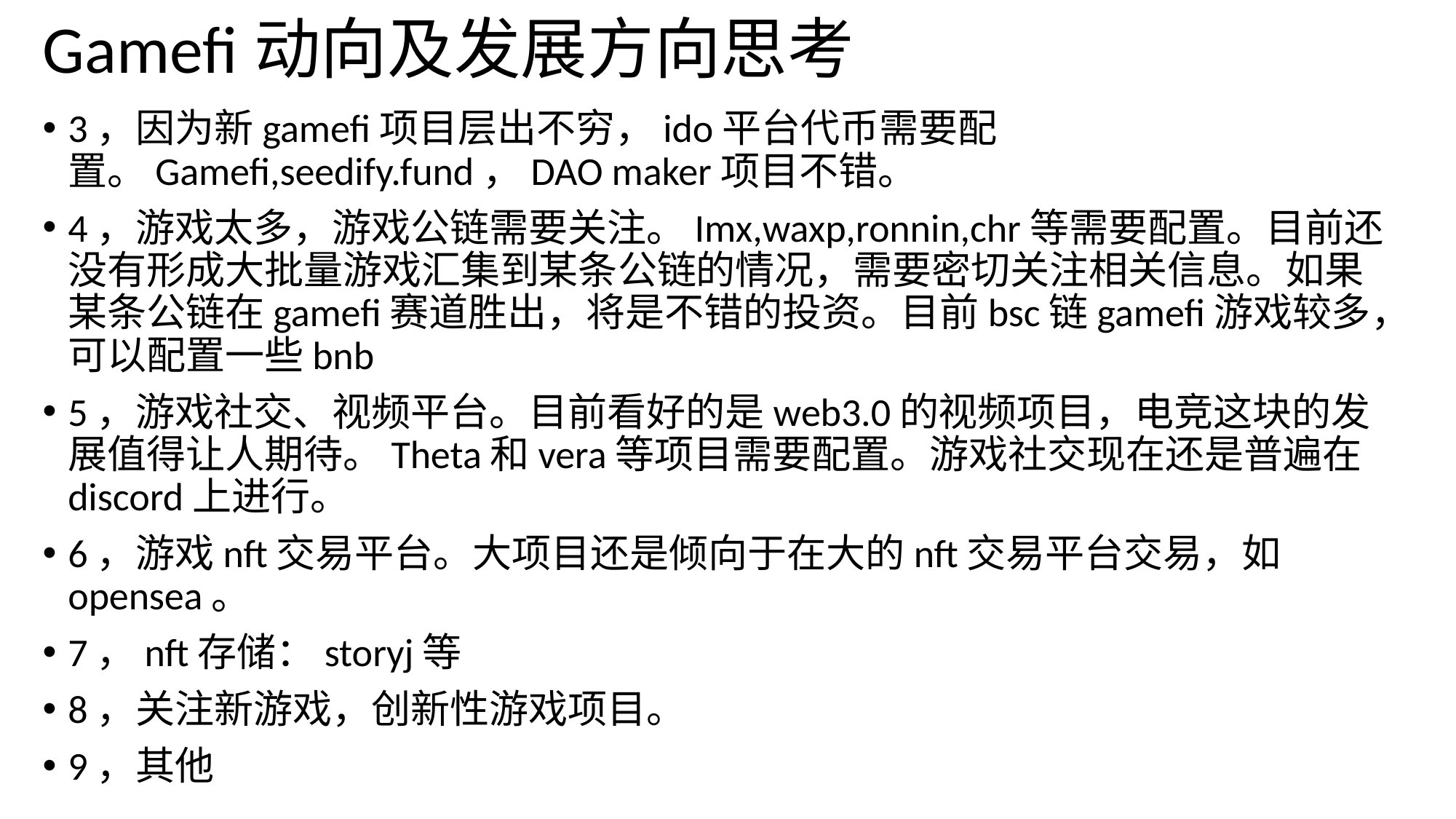

# Gamefi动向及发展方向思考
3，因为新gamefi项目层出不穷，ido平台代币需要配置。Gamefi,seedify.fund，DAO maker项目不错。
4，游戏太多，游戏公链需要关注。Imx,waxp,ronnin,chr等需要配置。目前还没有形成大批量游戏汇集到某条公链的情况，需要密切关注相关信息。如果某条公链在gamefi赛道胜出，将是不错的投资。目前bsc链gamefi游戏较多，可以配置一些bnb
5，游戏社交、视频平台。目前看好的是web3.0的视频项目，电竞这块的发展值得让人期待。Theta和vera等项目需要配置。游戏社交现在还是普遍在discord上进行。
6，游戏nft交易平台。大项目还是倾向于在大的nft交易平台交易，如opensea。
7，nft存储：storyj等
8，关注新游戏，创新性游戏项目。
9，其他